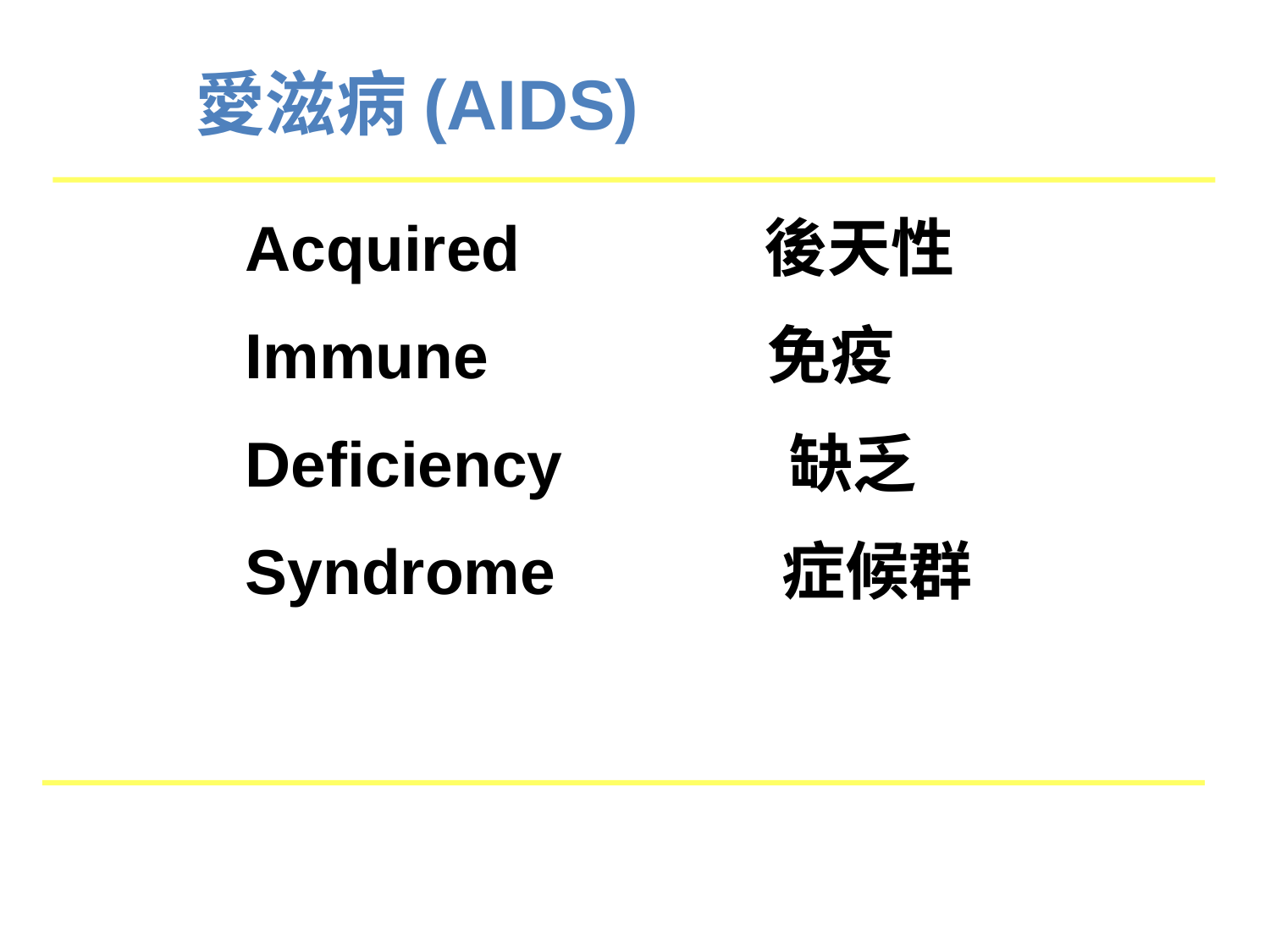

愛滋病(AIDS)

Acquired             後天性
Immune               免疫
Deficiency            缺乏
Syndrome            症候群
人類免疫缺乏病毒(HIV)
Human Immunodeficiency Virus